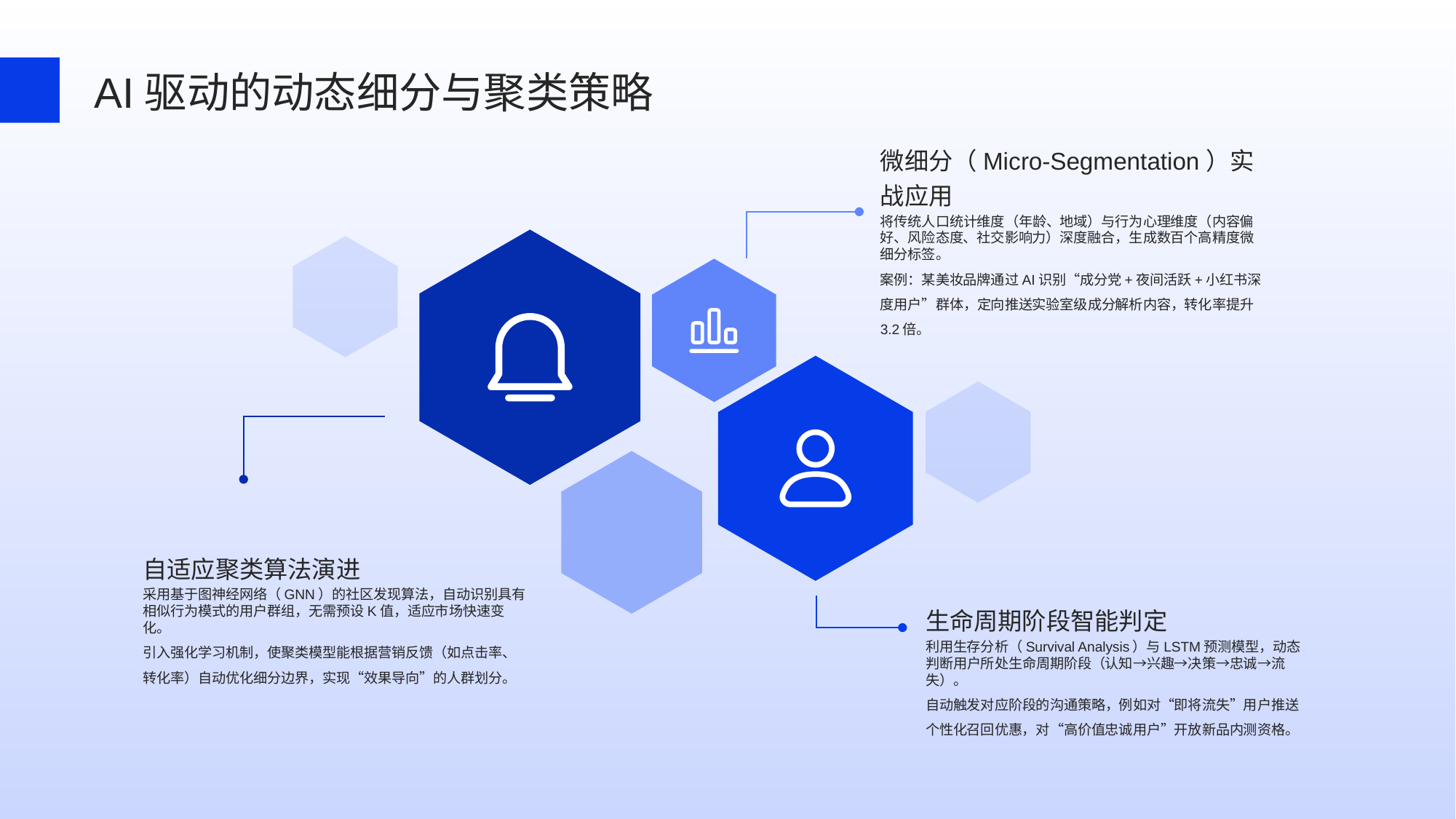

AI驱动的动态细分与聚类策略
微细分（Micro-Segmentation）实战应用

将传统人口统计维度（年龄、地域）与行为心理维度（内容偏好、风险态度、社交影响力）深度融合，生成数百个高精度微细分标签。
案例：某美妆品牌通过AI识别“成分党+夜间活跃+小红书深度用户”群体，定向推送实验室级成分解析内容，转化率提升3.2倍。

自适应聚类算法演进
生命周期阶段智能判定
采用基于图神经网络（GNN）的社区发现算法，自动识别具有相似行为模式的用户群组，无需预设K值，适应市场快速变化。
引入强化学习机制，使聚类模型能根据营销反馈（如点击率、转化率）自动优化细分边界，实现“效果导向”的人群划分。

利用生存分析（Survival Analysis）与LSTM预测模型，动态判断用户所处生命周期阶段（认知→兴趣→决策→忠诚→流失）。
自动触发对应阶段的沟通策略，例如对“即将流失”用户推送个性化召回优惠，对“高价值忠诚用户”开放新品内测资格。